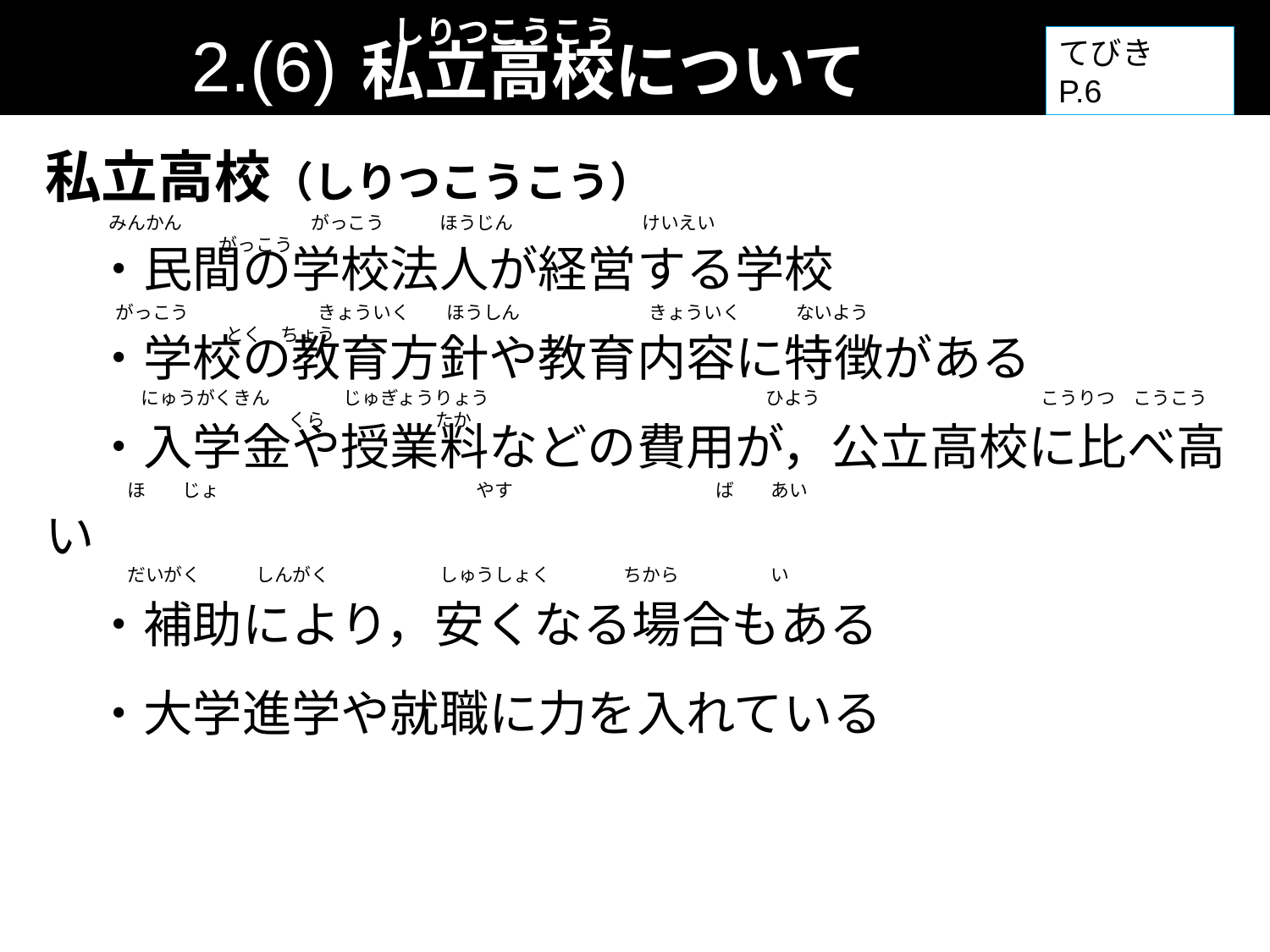

しりつこうこう
私立高校について
2.(6)
てびき　P.6

私立高校（しりつこうこう）
　・民間の学校法人が経営する学校
　・学校の教育方針や教育内容に特徴がある
　・入学金や授業料などの費用が，公立高校に比べ高い
　・補助により，安くなる場合もある
　・大学進学や就職に力を入れている

みんかん　　　　　　　がっこう　　　ほうじん　　　　　　　けいえい　　　　　　　　　がっこう
がっこう　　　　　　　きょういく　　ほうしん　　　　　　　きょういく　　　ないよう　　　　　　とく　ちょう
にゅうがくきん　　　　じゅぎょうりょう　　　　　　　　　　　　　　　ひよう　　　　　　　　　　　　こうりつ　こうこう　　　　　　　　くら　　　　　　たか
　ほ　　じょ　　　　　　　　　　　　　　やす　　　　　　　　　　　ば　　あい
　だいがく　　　しんがく　　　　　　しゅうしょく　　　　ちから　　　　　い